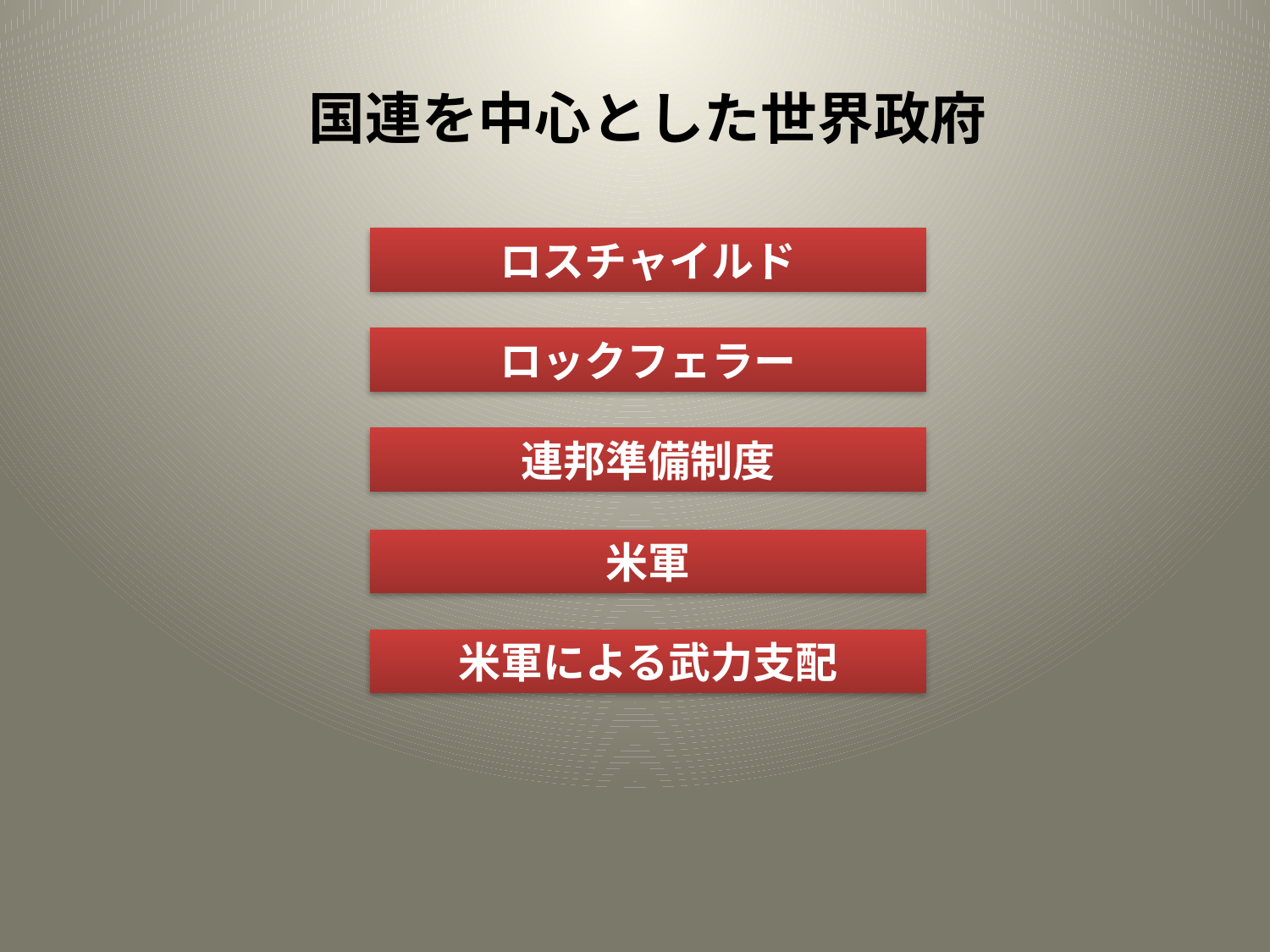

国連を中心とした世界政府
ロスチャイルド
ロックフェラー
連邦準備制度
米軍
米軍による武力支配